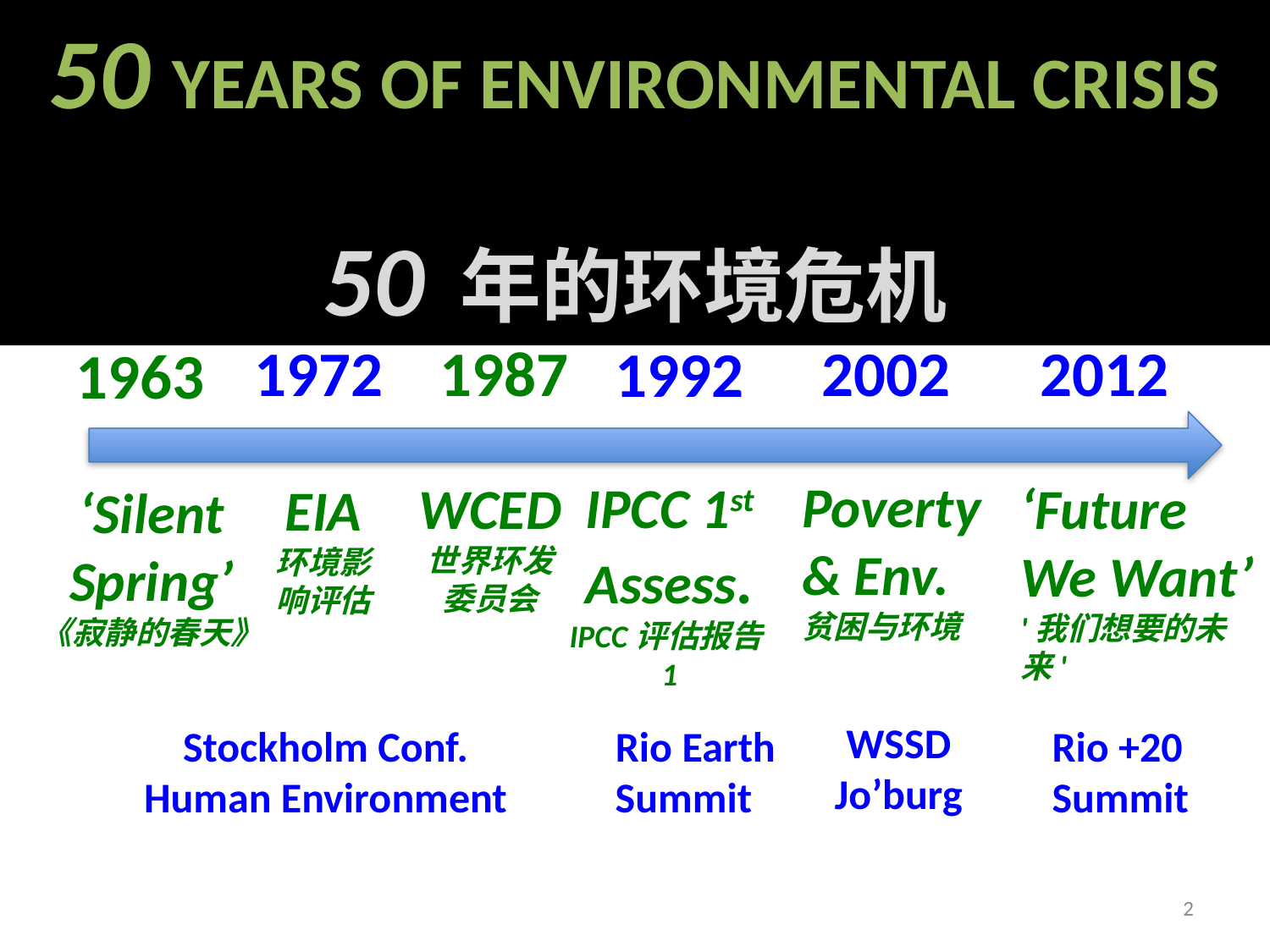

# 50 YEARS OF ENVIRONMENTAL CRISIS 50 年的环境危机
2002
2012
1987
1972
1992
1963

Poverty & Env.
贫困与环境
IPCC 1st
Assess.
IPCC评估报告1
WCED
世界环发
委员会
‘Future
We Want’
'我们想要的未来'
EIA
环境影响评估
‘Silent Spring’
《寂静的春天》
WSSD
Jo’burg
Rio +20
Summit
Rio Earth
Summit
Stockholm Conf.
Human Environment
2